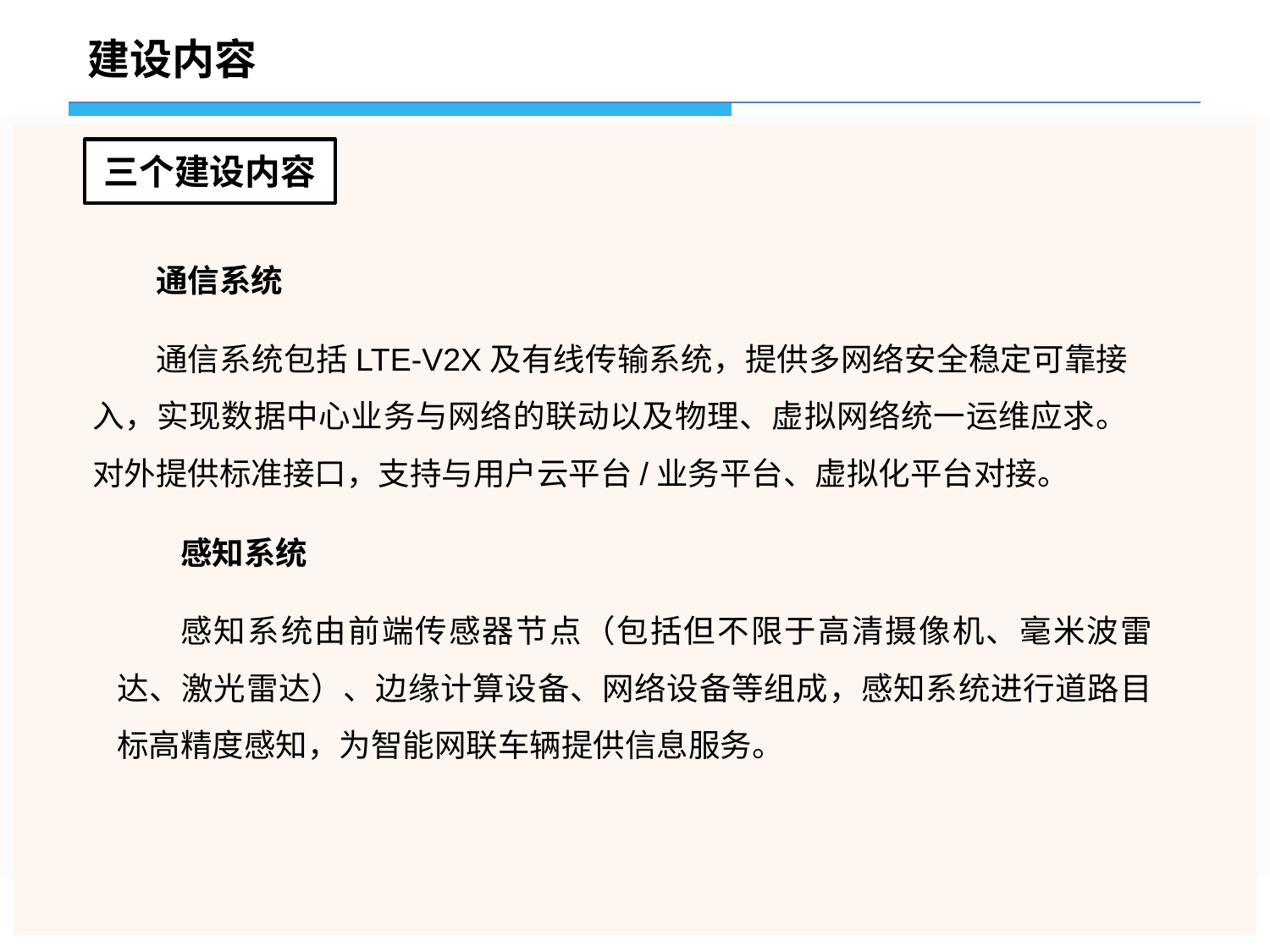

建设内容
三个建设内容
通信系统
通信系统包括LTE-V2X及有线传输系统，提供多网络安全稳定可靠接入，实现数据中心业务与网络的联动以及物理、虚拟网络统一运维应求。对外提供标准接口，支持与用户云平台/业务平台、虚拟化平台对接。
感知系统
感知系统由前端传感器节点（包括但不限于高清摄像机、毫米波雷达、激光雷达）、边缘计算设备、网络设备等组成，感知系统进行道路目标高精度感知，为智能网联车辆提供信息服务。